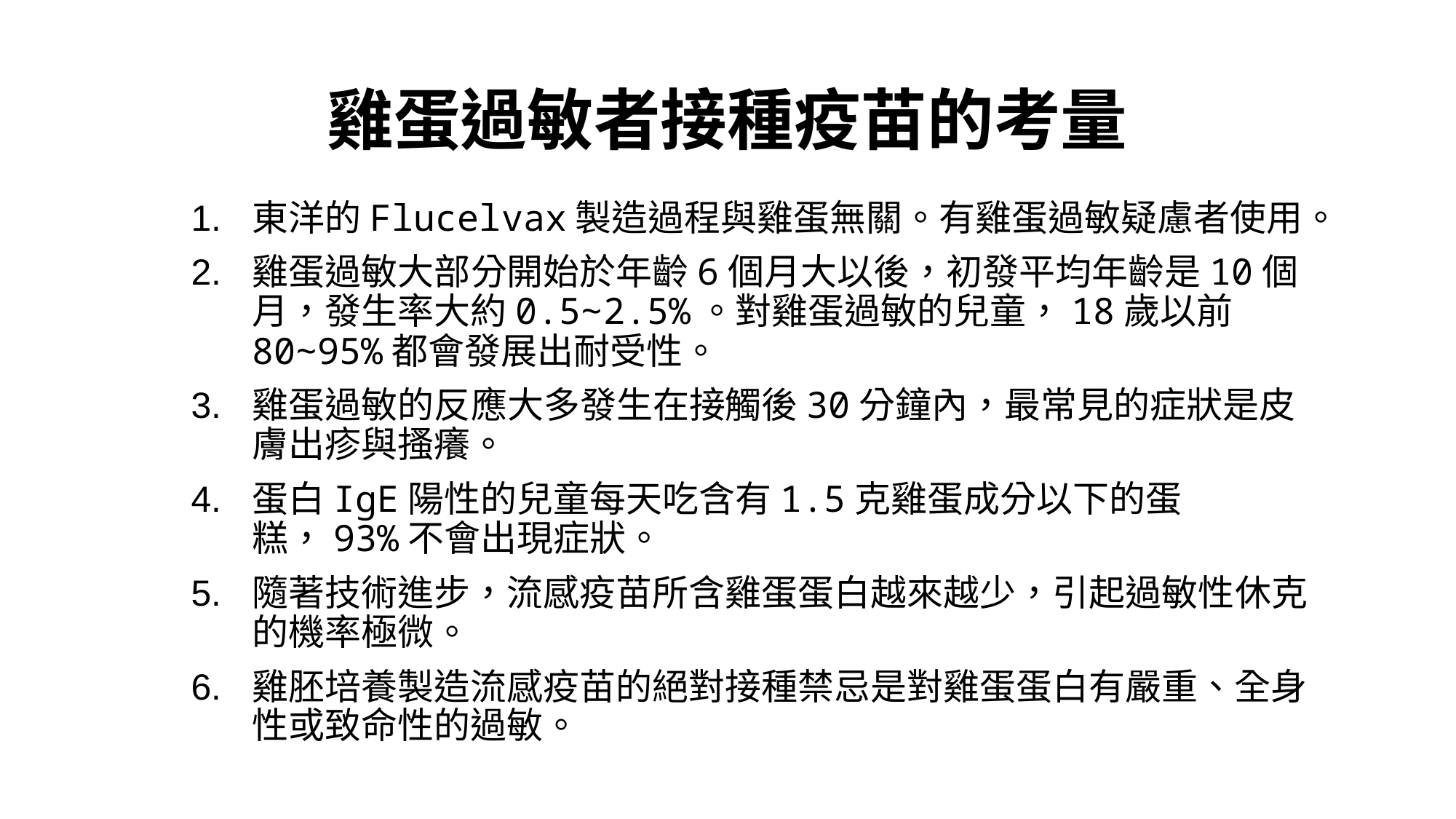

# 雞蛋過敏者接種疫苗的考量
東洋的Flucelvax製造過程與雞蛋無關。有雞蛋過敏疑慮者使用。
雞蛋過敏大部分開始於年齡6個月大以後，初發平均年齡是10個月，發生率大約0.5∼2.5%。對雞蛋過敏的兒童，18歲以前80∼95%都會發展出耐受性。
雞蛋過敏的反應大多發生在接觸後30分鐘內，最常見的症狀是皮膚出疹與搔癢。
蛋白IgE陽性的兒童每天吃含有1.5克雞蛋成分以下的蛋糕，93%不會出現症狀。
隨著技術進步，流感疫苗所含雞蛋蛋白越來越少，引起過敏性休克的機率極微。
雞胚培養製造流感疫苗的絕對接種禁忌是對雞蛋蛋白有嚴重、全身性或致命性的過敏。